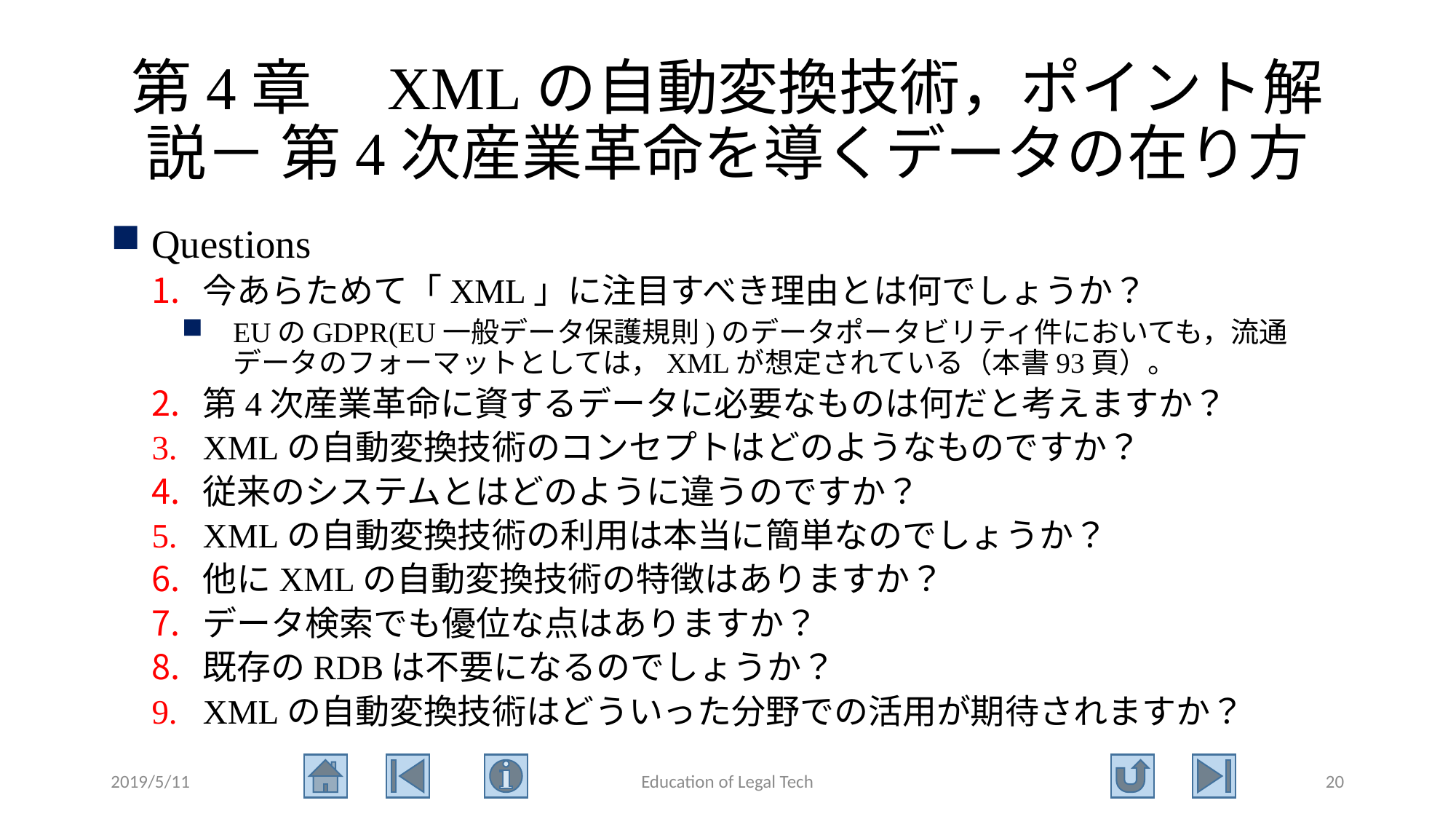

# 第4章　XMLの自動変換技術，ポイント解説－ 第4次産業革命を導くデータの在り方
Questions
今あらためて「XML」に注目すべき理由とは何でしょうか？
EUのGDPR(EU一般データ保護規則)のデータポータビリティ件においても，流通データのフォーマットとしては，XMLが想定されている（本書93頁）。
第4次産業革命に資するデータに必要なものは何だと考えますか？
XMLの自動変換技術のコンセプトはどのようなものですか？
従来のシステムとはどのように違うのですか？
XMLの自動変換技術の利用は本当に簡単なのでしょうか？
他にXMLの自動変換技術の特徴はありますか？
データ検索でも優位な点はありますか？
既存のRDBは不要になるのでしょうか？
XMLの自動変換技術はどういった分野での活用が期待されますか？
2019/5/11
Education of Legal Tech
20